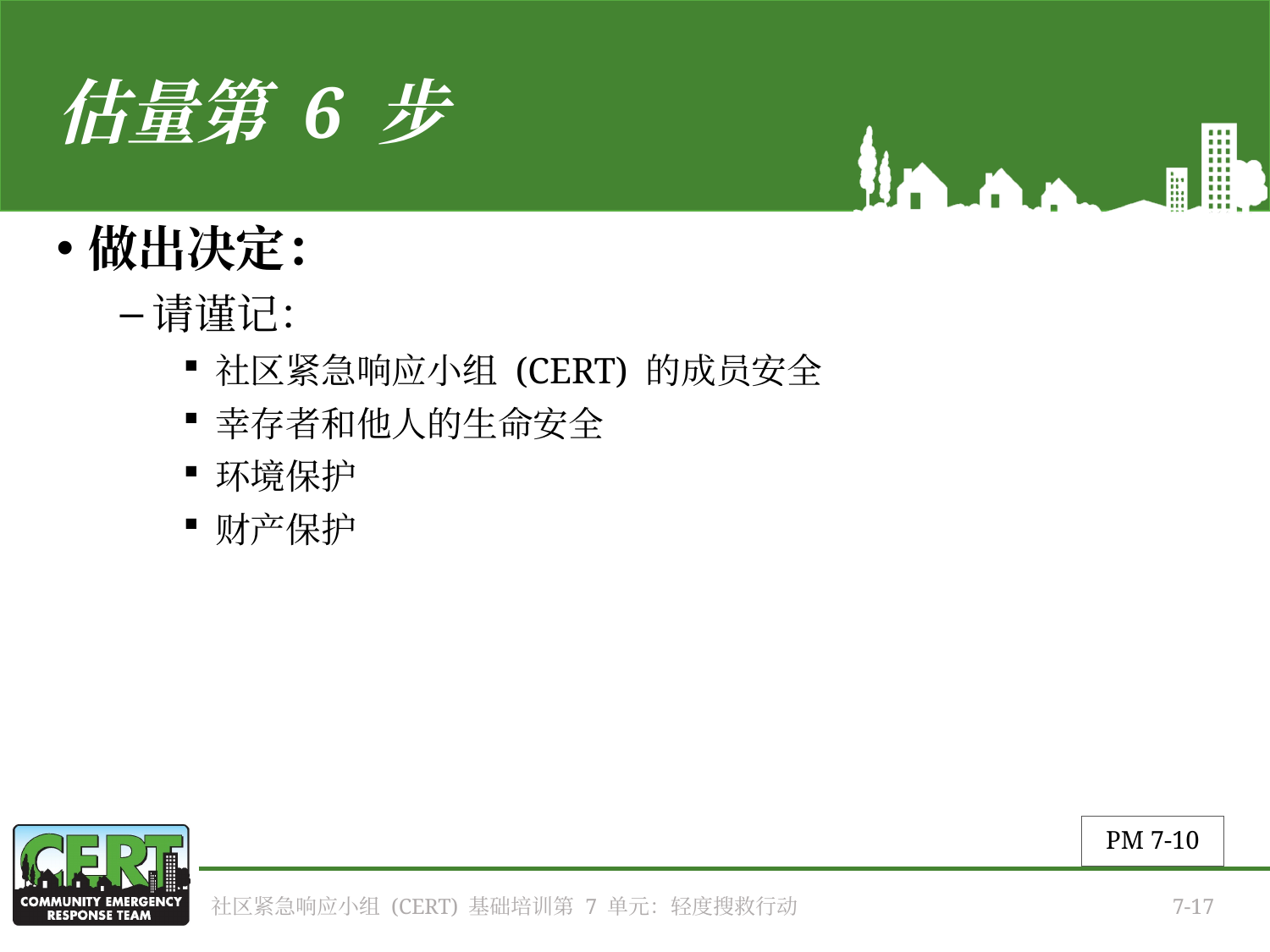

# 估量第 6 步
做出决定：
请谨记：
社区紧急响应小组 (CERT) 的成员安全
幸存者和他人的生命安全
环境保护
财产保护
PM 7-10
社区紧急响应小组 (CERT) 基础培训第 7 单元：轻度搜救行动
7-17